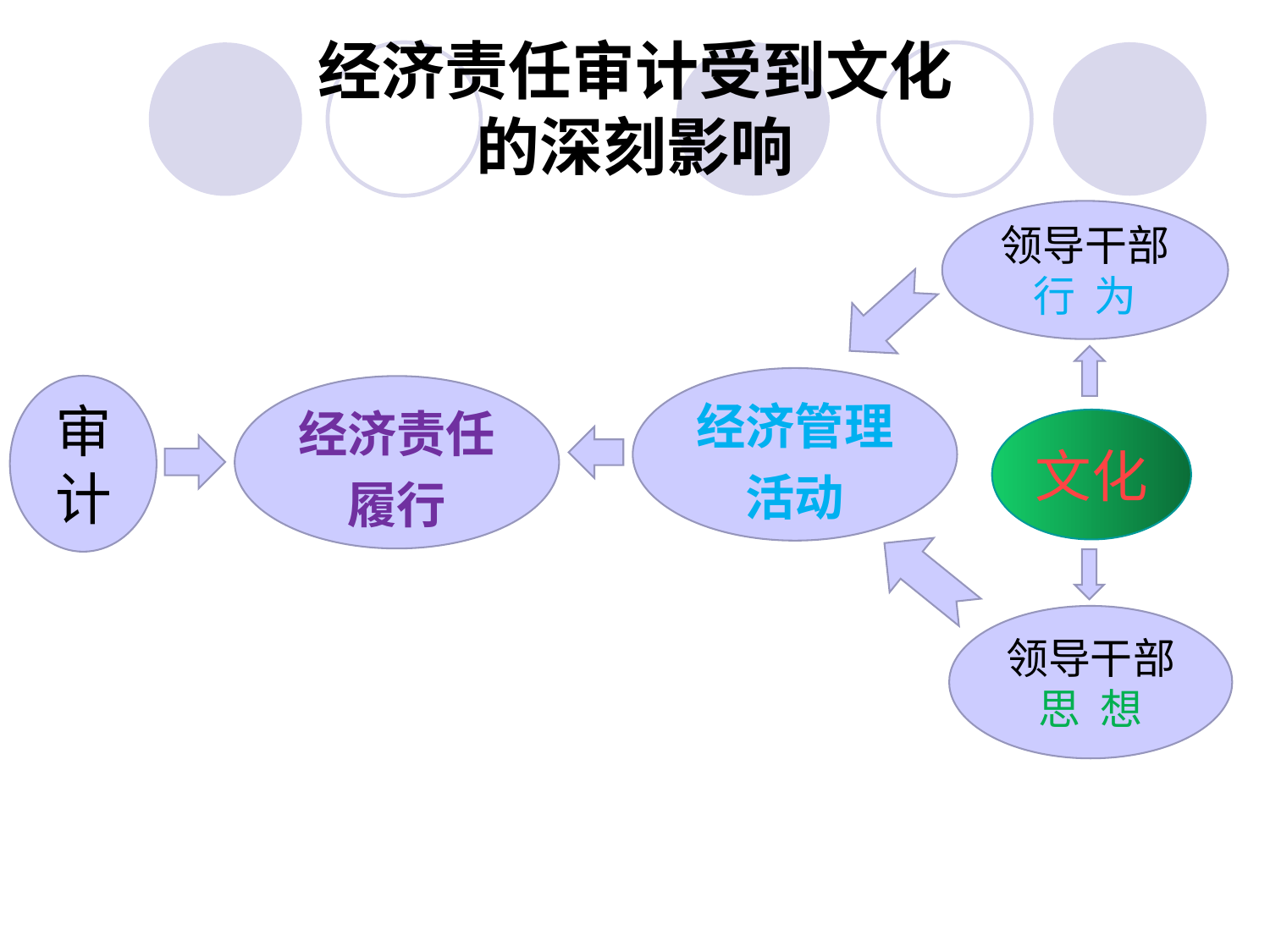

# 经济责任审计受到文化 的深刻影响
领导干部行  为

经济管理活动
审计
经济责任履行
文化

领导干部思  想